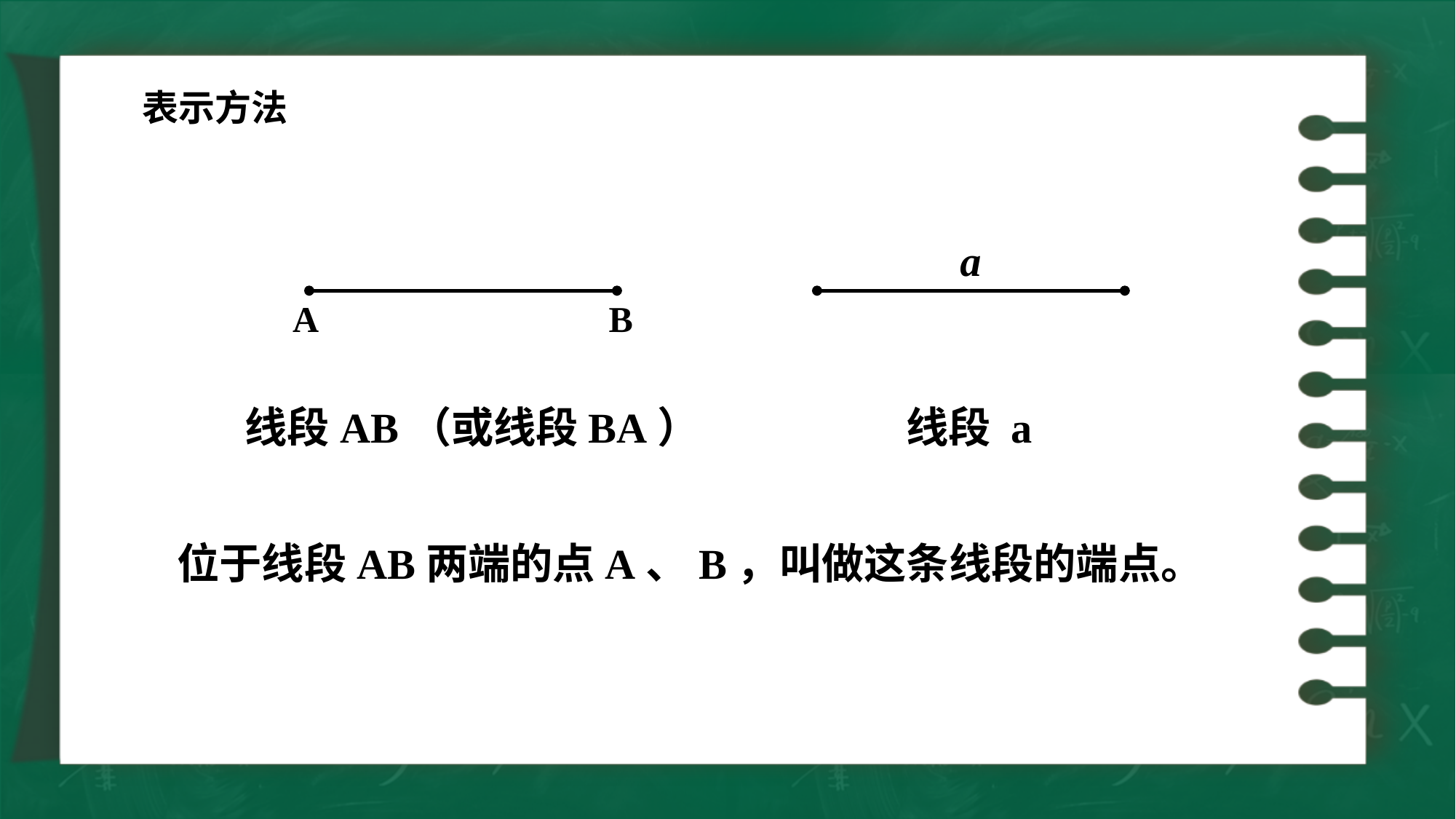

表示方法
a
A
B
线段AB（或线段BA）
线段 a
位于线段AB两端的点A、B，叫做这条线段的端点。